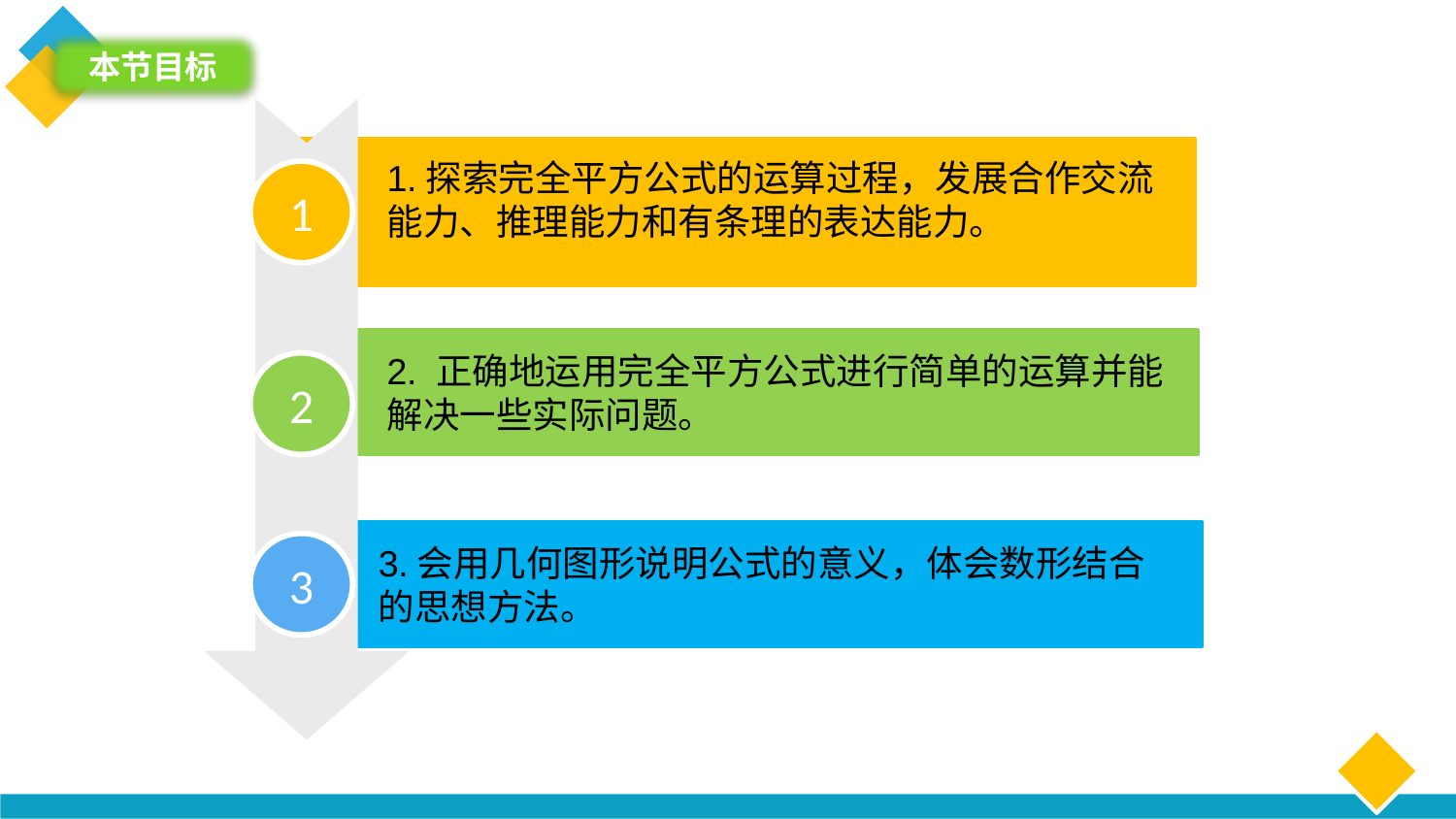

本节目标

1.探索完全平方公式的运算过程，发展合作交流能力、推理能力和有条理的表达能力。
1

2. 正确地运用完全平方公式进行简单的运算并能解决一些实际问题。

2

3.会用几何图形说明公式的意义，体会数形结合的思想方法。

3